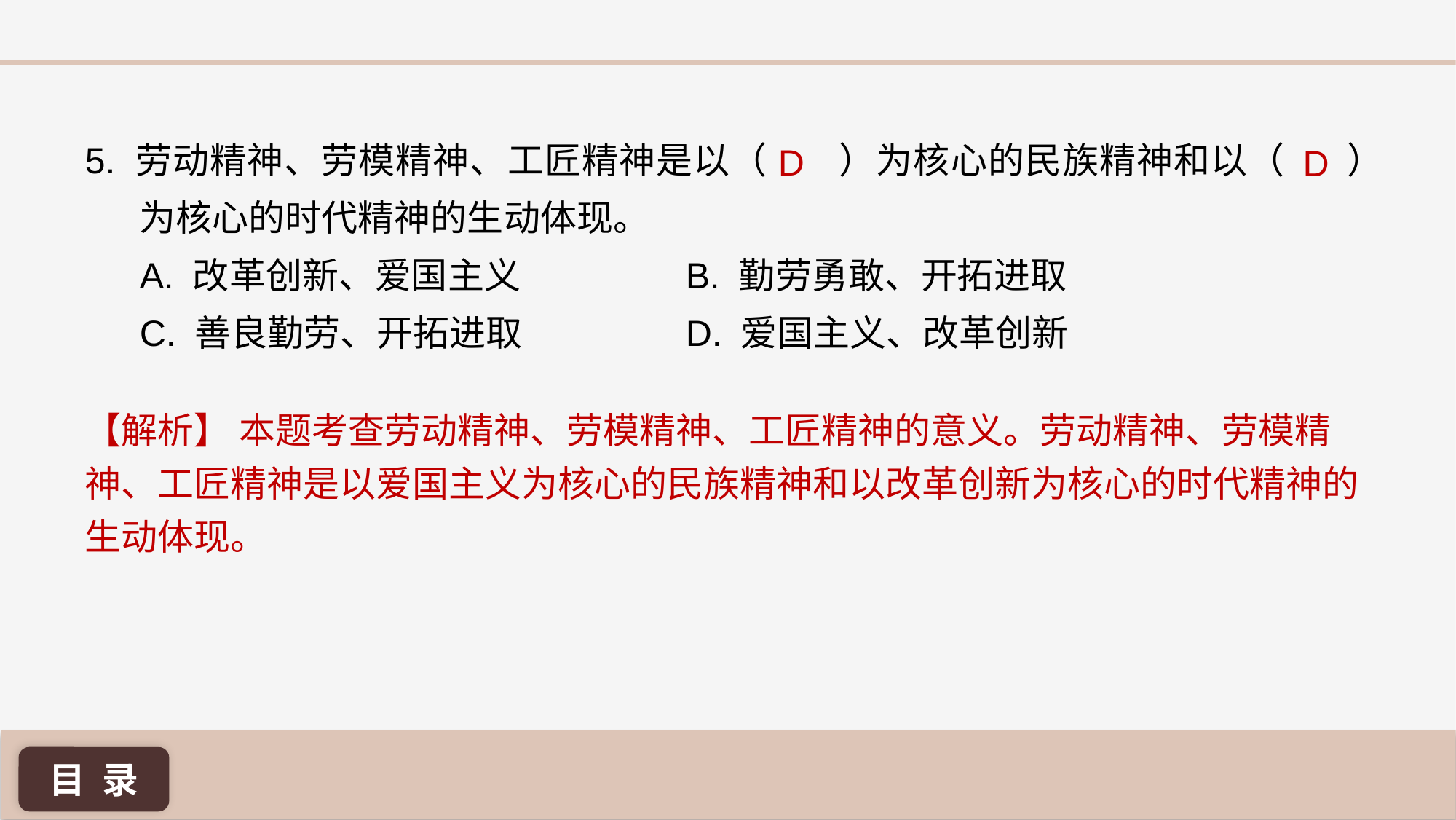

D
5. 劳动精神、劳模精神、工匠精神是以（        ）为核心的民族精神和以（       ）为核心的时代精神的生动体现。
A. 改革创新、爱国主义 		B. 勤劳勇敢、开拓进取
C. 善良勤劳、开拓进取 		D. 爱国主义、改革创新
D
【解析】 本题考查劳动精神、劳模精神、工匠精神的意义。劳动精神、劳模精神、工匠精神是以爱国主义为核心的民族精神和以改革创新为核心的时代精神的生动体现。